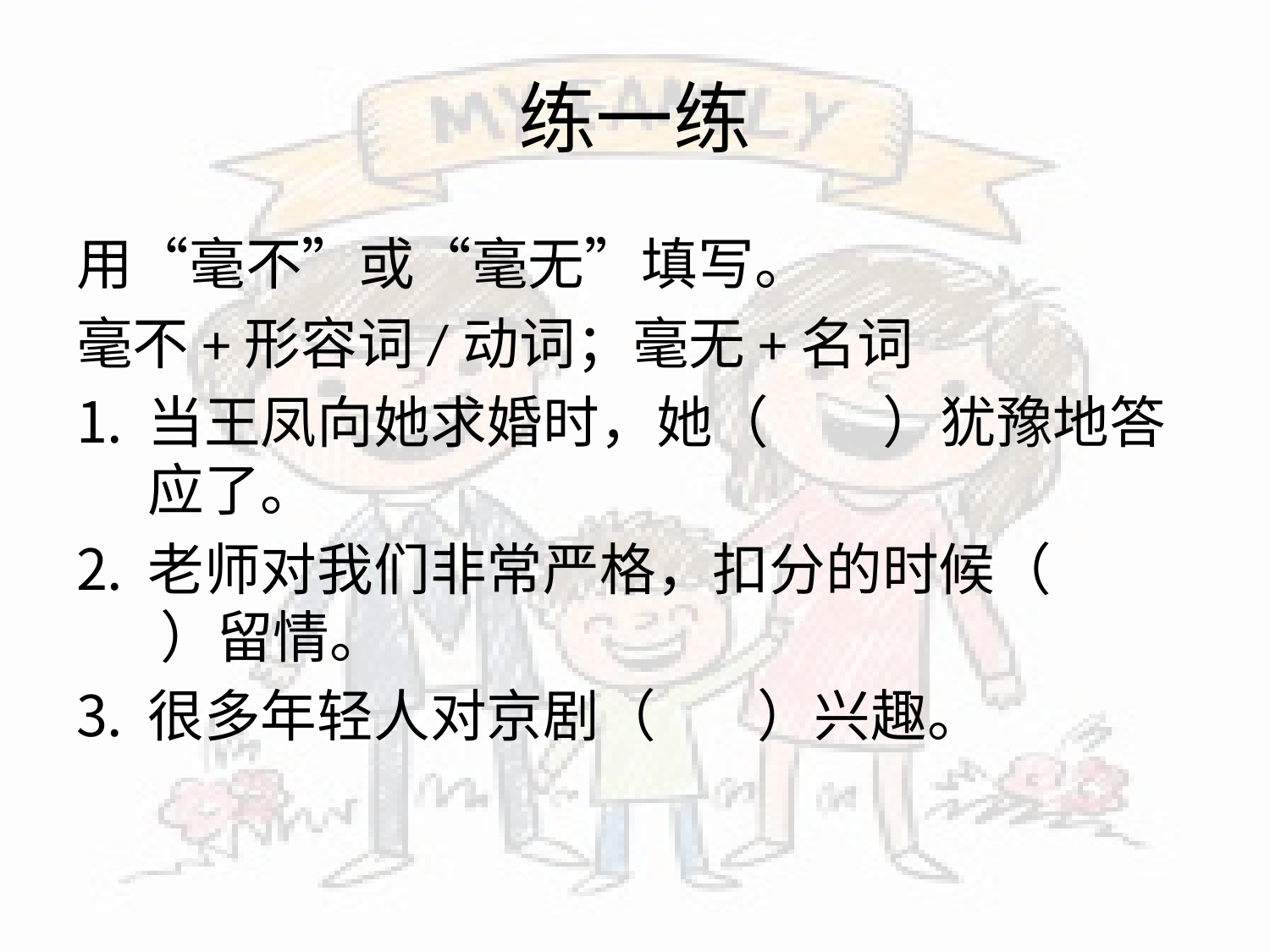

# 练一练
用“毫不”或“毫无”填写。
毫不+形容词/动词；毫无+名词
当王凤向她求婚时，她（         ）犹豫地答应了。
老师对我们非常严格，扣分的时候（        ）留情。
很多年轻人对京剧（        ）兴趣。